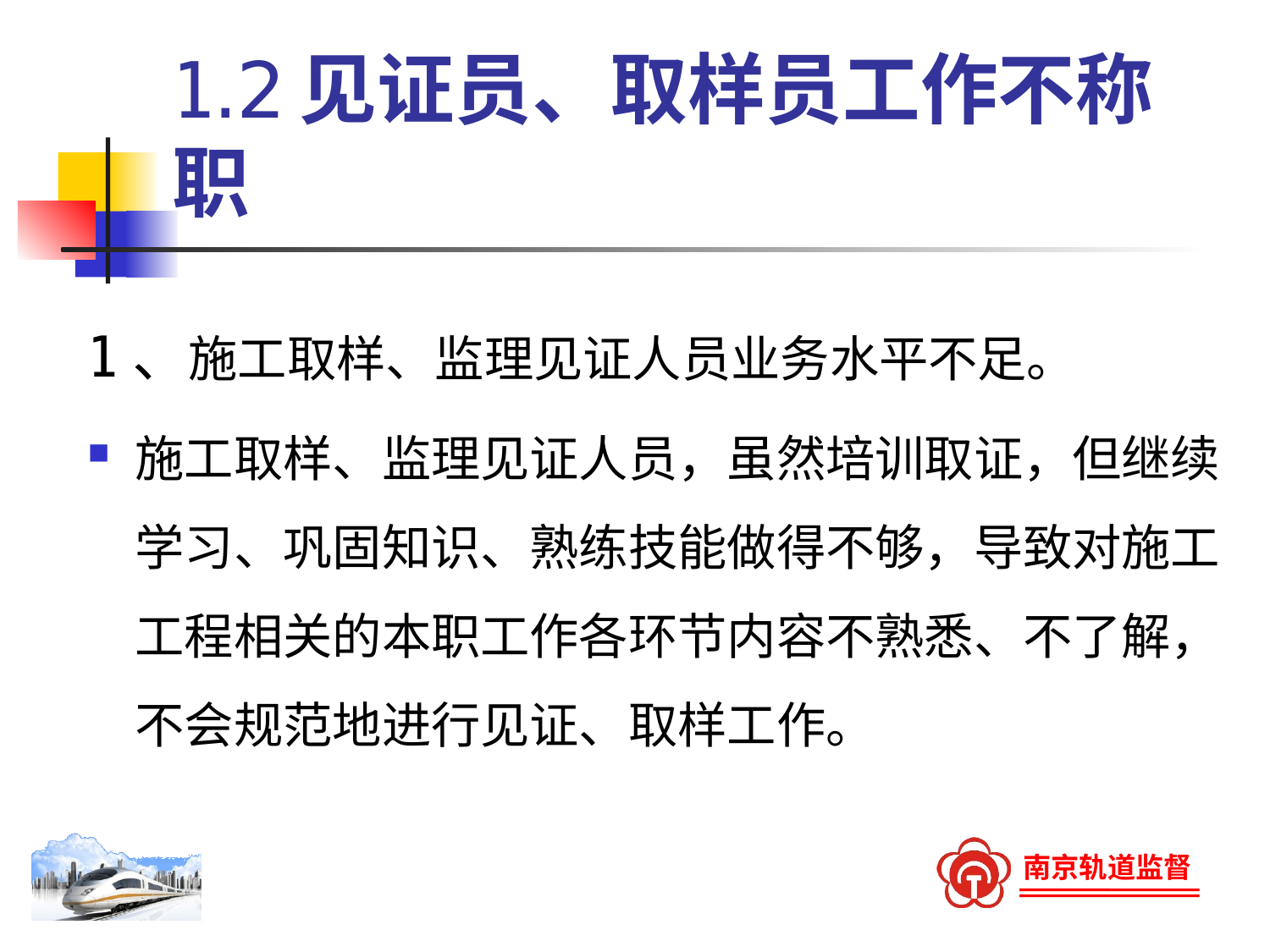

# 1.2见证员、取样员工作不称职
1、施工取样、监理见证人员业务水平不足。
施工取样、监理见证人员，虽然培训取证，但继续学习、巩固知识、熟练技能做得不够，导致对施工工程相关的本职工作各环节内容不熟悉、不了解，不会规范地进行见证、取样工作。